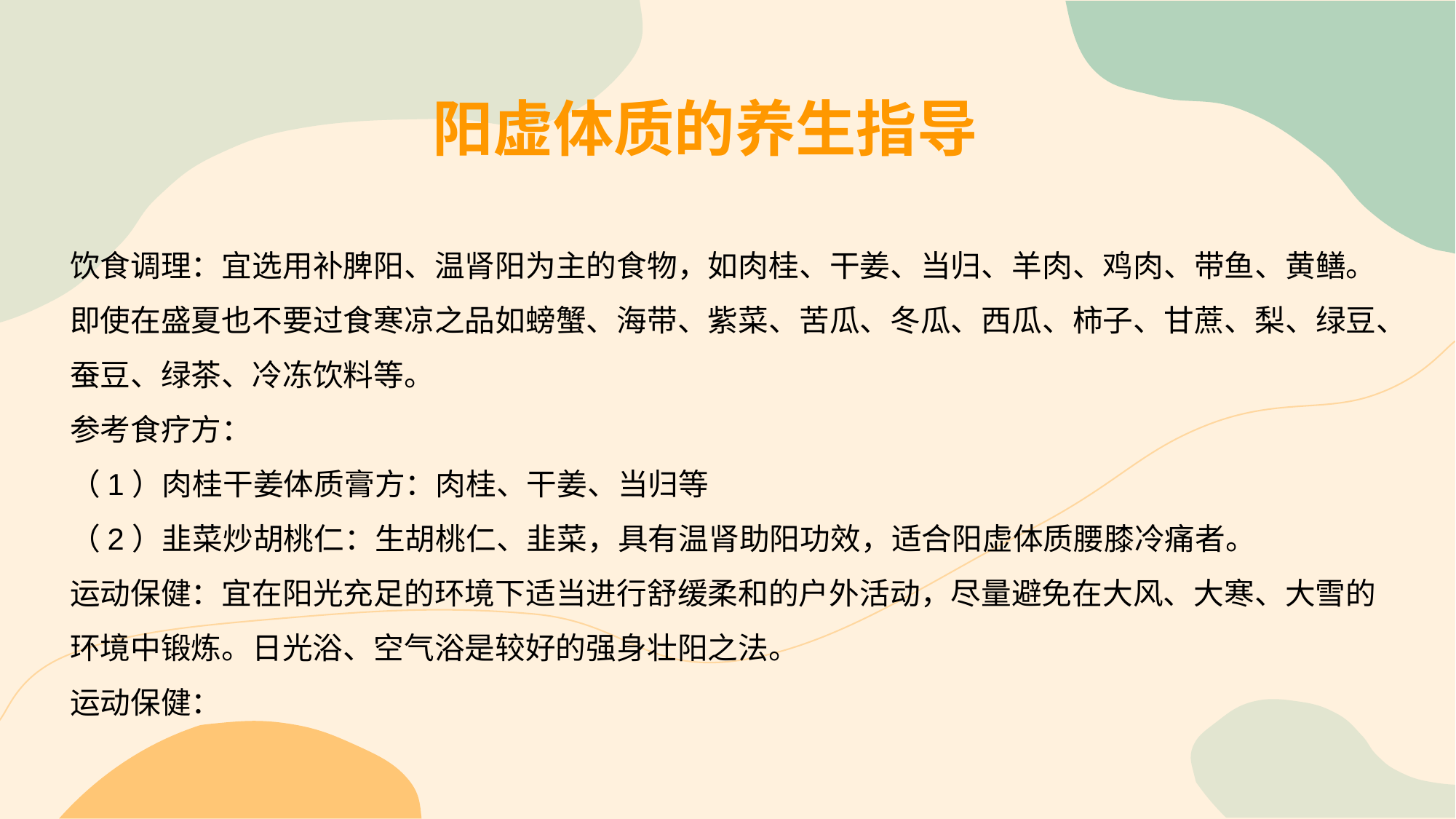

阳虚体质的养生指导
饮食调理：宜选用补脾阳、温肾阳为主的食物，如肉桂、干姜、当归、羊肉、鸡肉、带鱼、黄鳝。即使在盛夏也不要过食寒凉之品如螃蟹、海带、紫菜、苦瓜、冬瓜、西瓜、柿子、甘蔗、梨、绿豆、蚕豆、绿茶、冷冻饮料等。
参考食疗方：
（1）肉桂干姜体质膏方：肉桂、干姜、当归等
（2）韭菜炒胡桃仁：生胡桃仁、韭菜，具有温肾助阳功效，适合阳虚体质腰膝冷痛者。
运动保健：宜在阳光充足的环境下适当进行舒缓柔和的户外活动，尽量避免在大风、大寒、大雪的环境中锻炼。日光浴、空气浴是较好的强身壮阳之法。
运动保健：